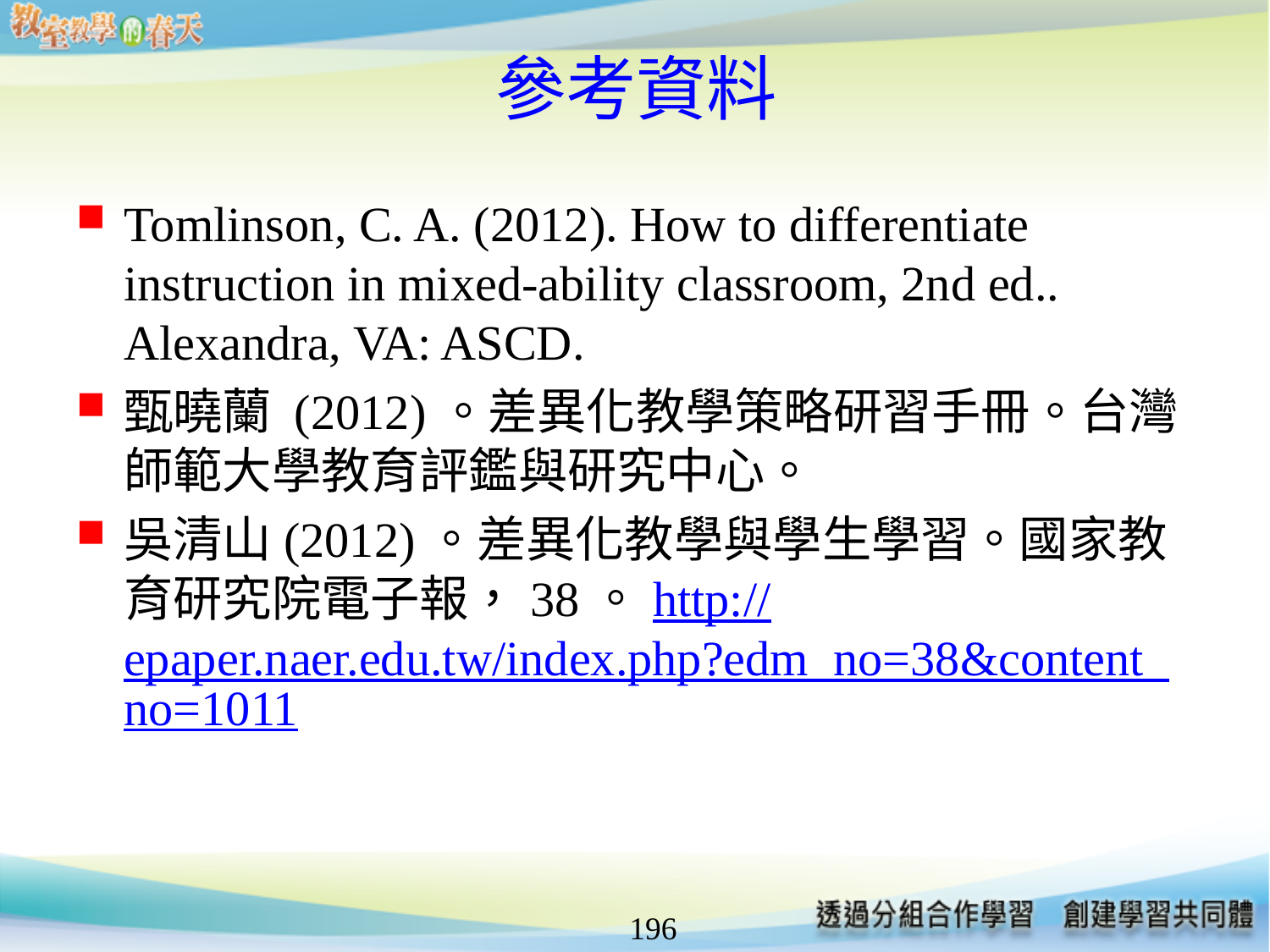

# 參考資料
Tomlinson, C. A. (2012). How to differentiate instruction in mixed-ability classroom, 2nd ed.. Alexandra, VA: ASCD.
甄曉蘭 (2012)。差異化教學策略研習手冊。台灣師範大學教育評鑑與研究中心。
吳清山(2012)。差異化教學與學生學習。國家教育研究院電子報，38。http://epaper.naer.edu.tw/index.php?edm_no=38&content_no=1011
196